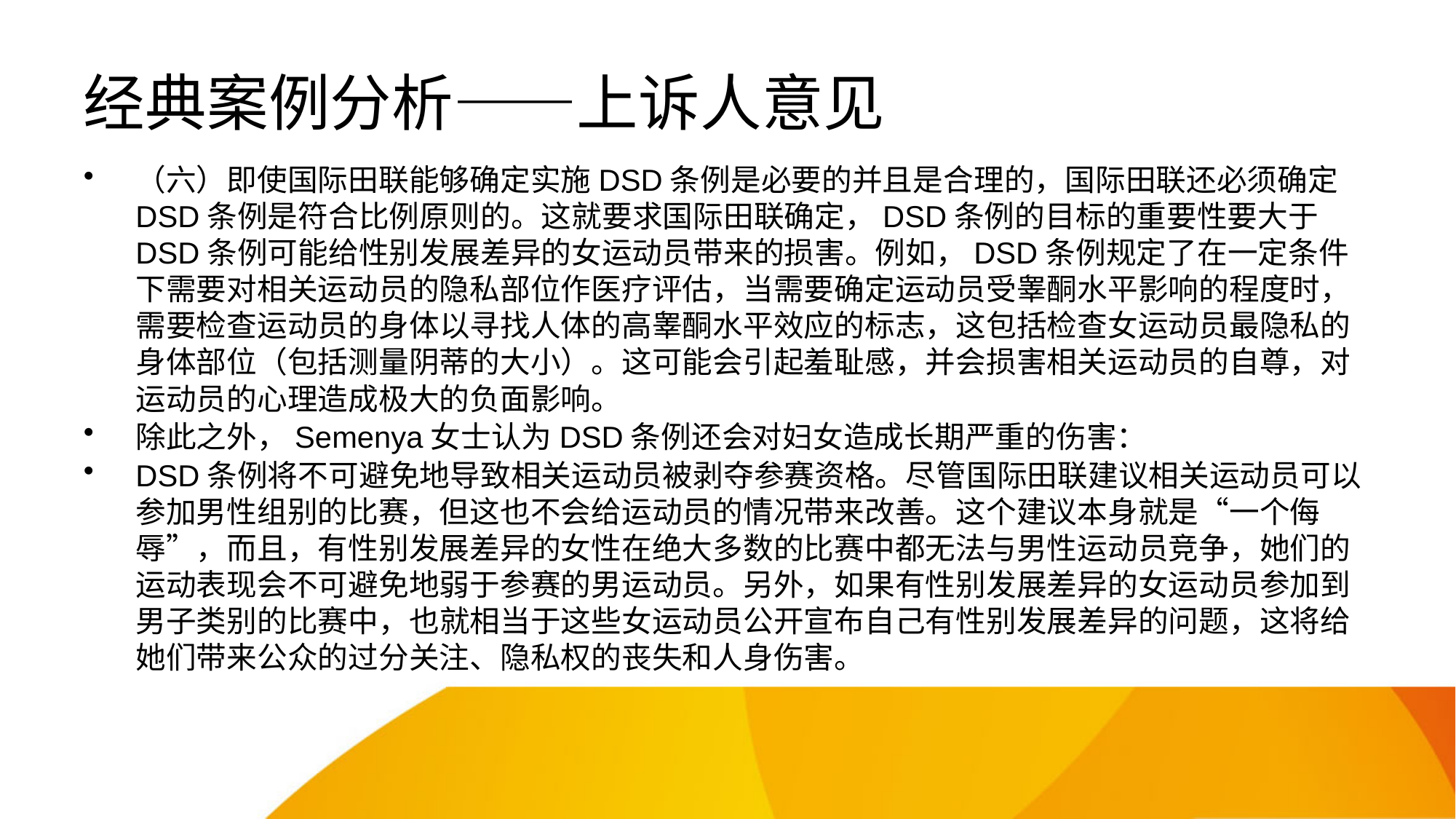

# 经典案例分析——上诉人意见
（六）即使国际田联能够确定实施DSD条例是必要的并且是合理的，国际田联还必须确定DSD条例是符合比例原则的。这就要求国际田联确定，DSD条例的目标的重要性要大于DSD条例可能给性别发展差异的女运动员带来的损害。例如，DSD条例规定了在一定条件下需要对相关运动员的隐私部位作医疗评估，当需要确定运动员受睾酮水平影响的程度时，需要检查运动员的身体以寻找人体的高睾酮水平效应的标志，这包括检查女运动员最隐私的身体部位（包括测量阴蒂的大小）。这可能会引起羞耻感，并会损害相关运动员的自尊，对运动员的心理造成极大的负面影响。
除此之外，Semenya女士认为DSD条例还会对妇女造成长期严重的伤害：
DSD条例将不可避免地导致相关运动员被剥夺参赛资格。尽管国际田联建议相关运动员可以参加男性组别的比赛，但这也不会给运动员的情况带来改善。这个建议本身就是“一个侮辱”，而且，有性别发展差异的女性在绝大多数的比赛中都无法与男性运动员竞争，她们的运动表现会不可避免地弱于参赛的男运动员。另外，如果有性别发展差异的女运动员参加到男子类别的比赛中，也就相当于这些女运动员公开宣布自己有性别发展差异的问题，这将给她们带来公众的过分关注、隐私权的丧失和人身伤害。